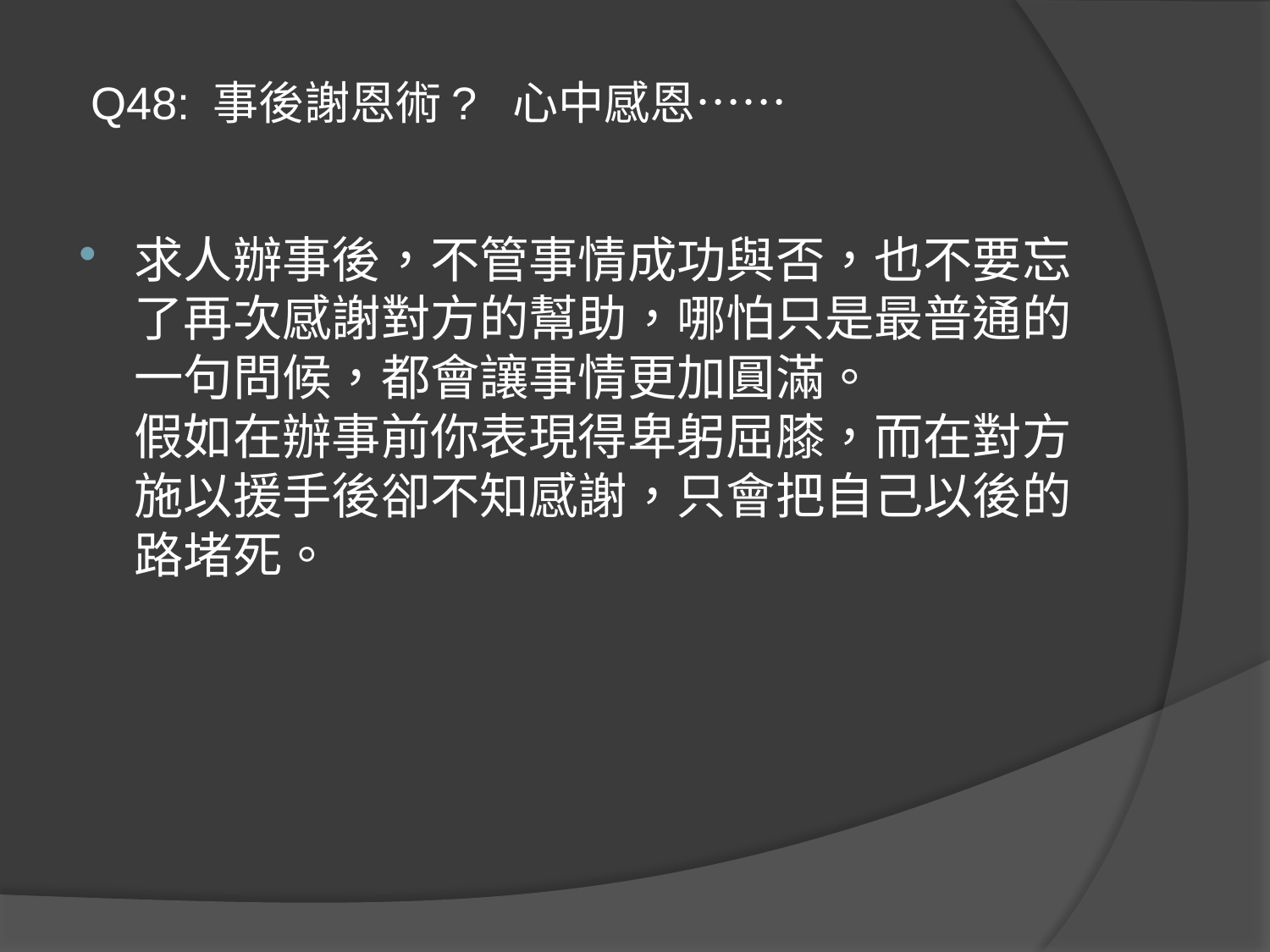

# Q48: 事後謝恩術?  心中感恩……
求人辦事後，不管事情成功與否，也不要忘了再次感謝對方的幫助，哪怕只是最普通的一句問候，都會讓事情更加圓滿。
假如在辦事前你表現得卑躬屈膝，而在對方施以援手後卻不知感謝，只會把自己以後的路堵死。